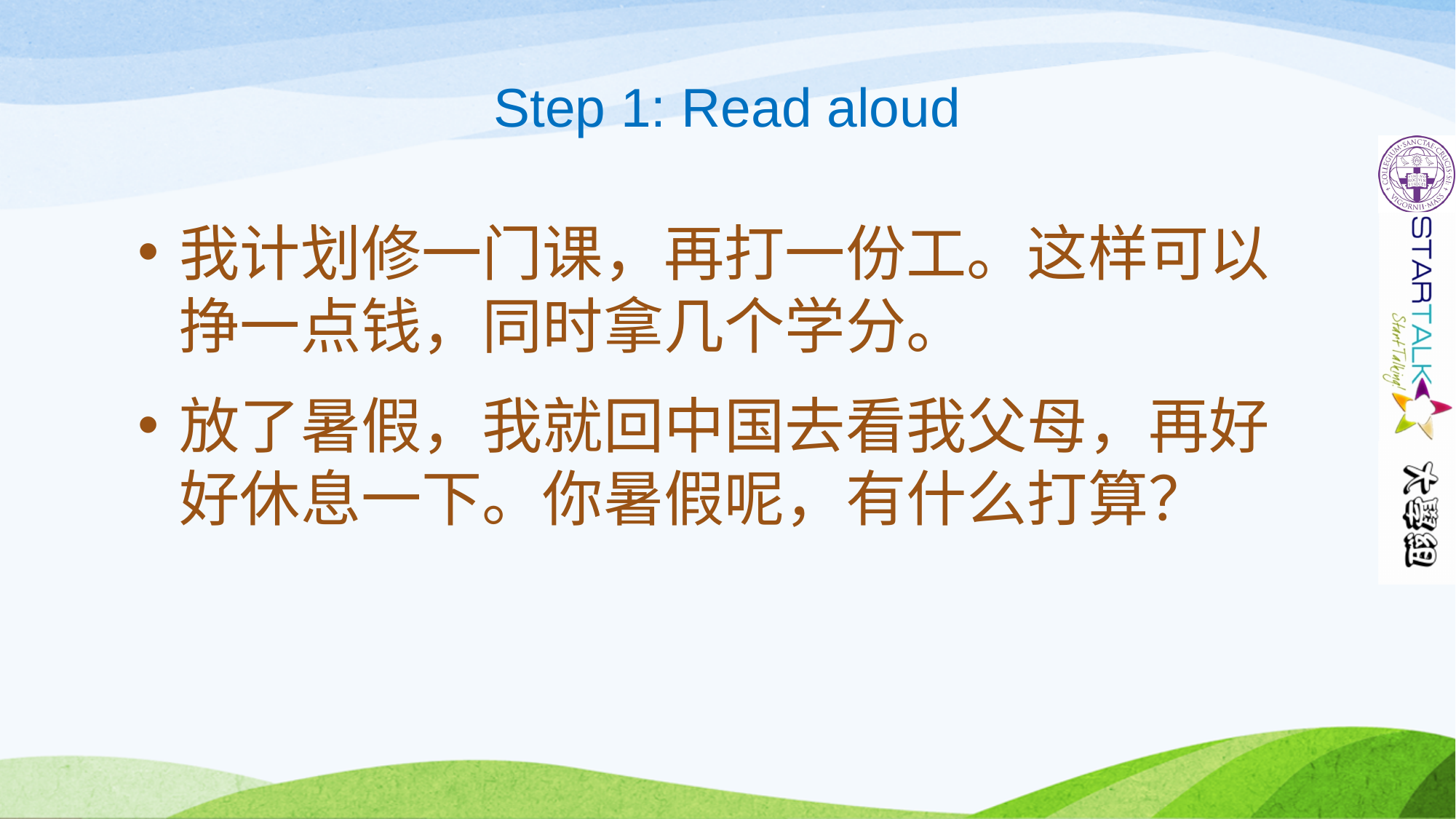

# Step 1: Read aloud
我计划修一门课，再打一份工。这样可以挣一点钱，同时拿几个学分。
放了暑假，我就回中国去看我父母，再好好休息一下。你暑假呢，有什么打算？